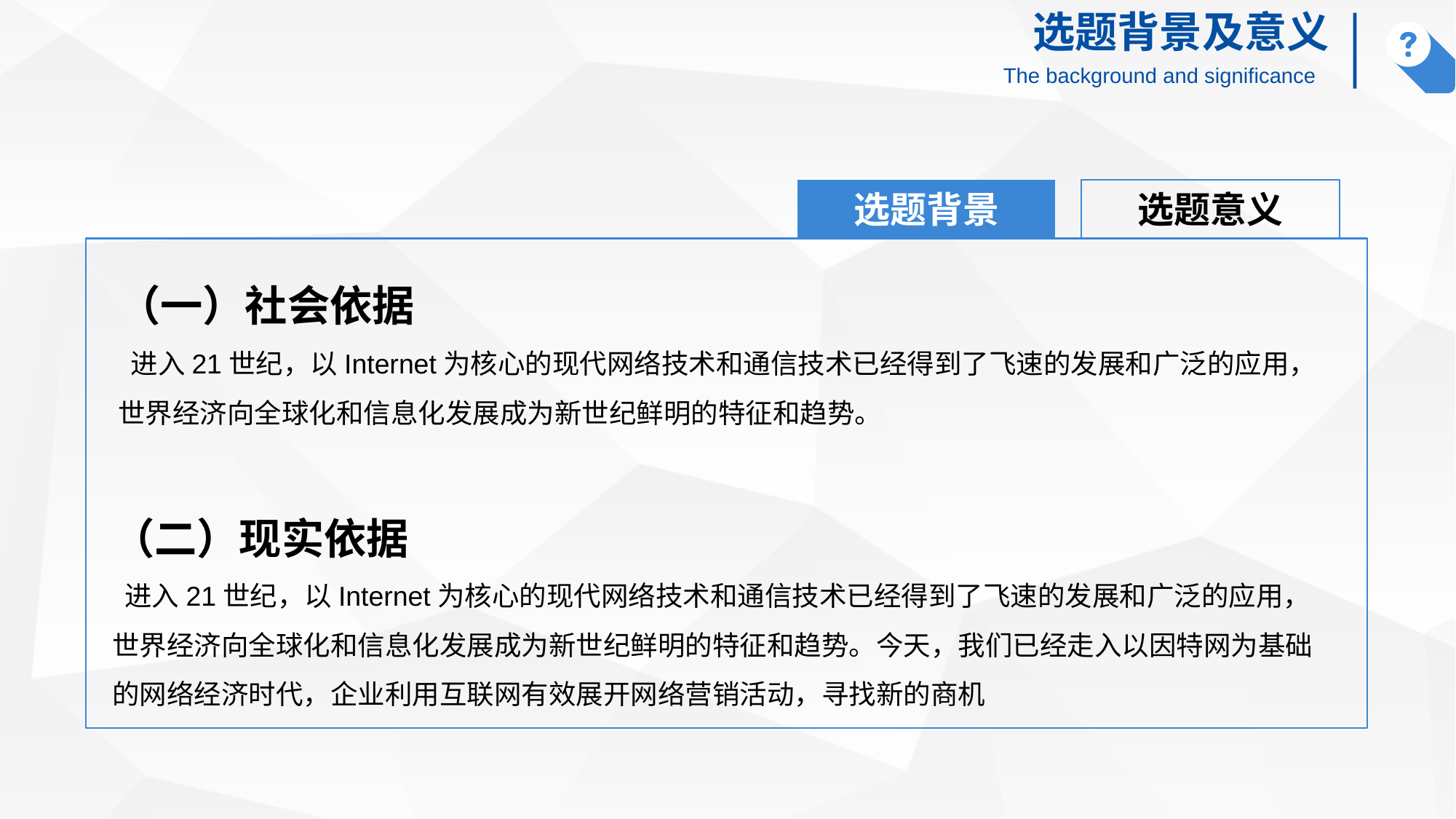

选题背景及意义
The background and significance

选题背景

选题意义

（一）社会依据
 进入21世纪，以Internet为核心的现代网络技术和通信技术已经得到了飞速的发展和广泛的应用，世界经济向全球化和信息化发展成为新世纪鲜明的特征和趋势。
（二）现实依据
 进入21世纪，以Internet为核心的现代网络技术和通信技术已经得到了飞速的发展和广泛的应用，世界经济向全球化和信息化发展成为新世纪鲜明的特征和趋势。今天，我们已经走入以因特网为基础的网络经济时代，企业利用互联网有效展开网络营销活动，寻找新的商机